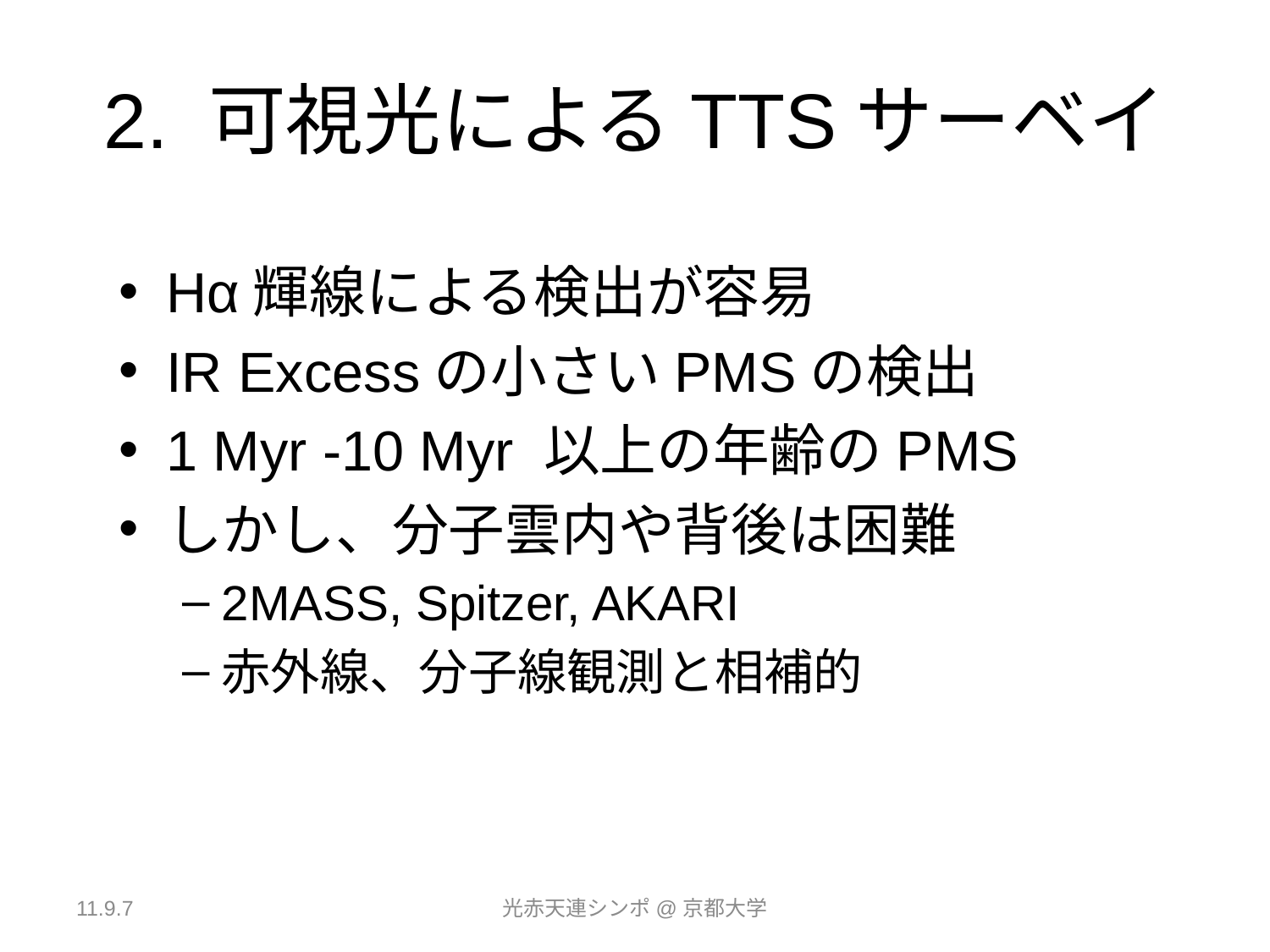

# 2. 可視光によるTTSサーベイ
Hα輝線による検出が容易
IR Excessの小さいPMSの検出
1 Myr -10 Myr 以上の年齢のPMS
しかし、分子雲内や背後は困難
2MASS, Spitzer, AKARI
赤外線、分子線観測と相補的

11.9.7
光赤天連シンポ@京都大学